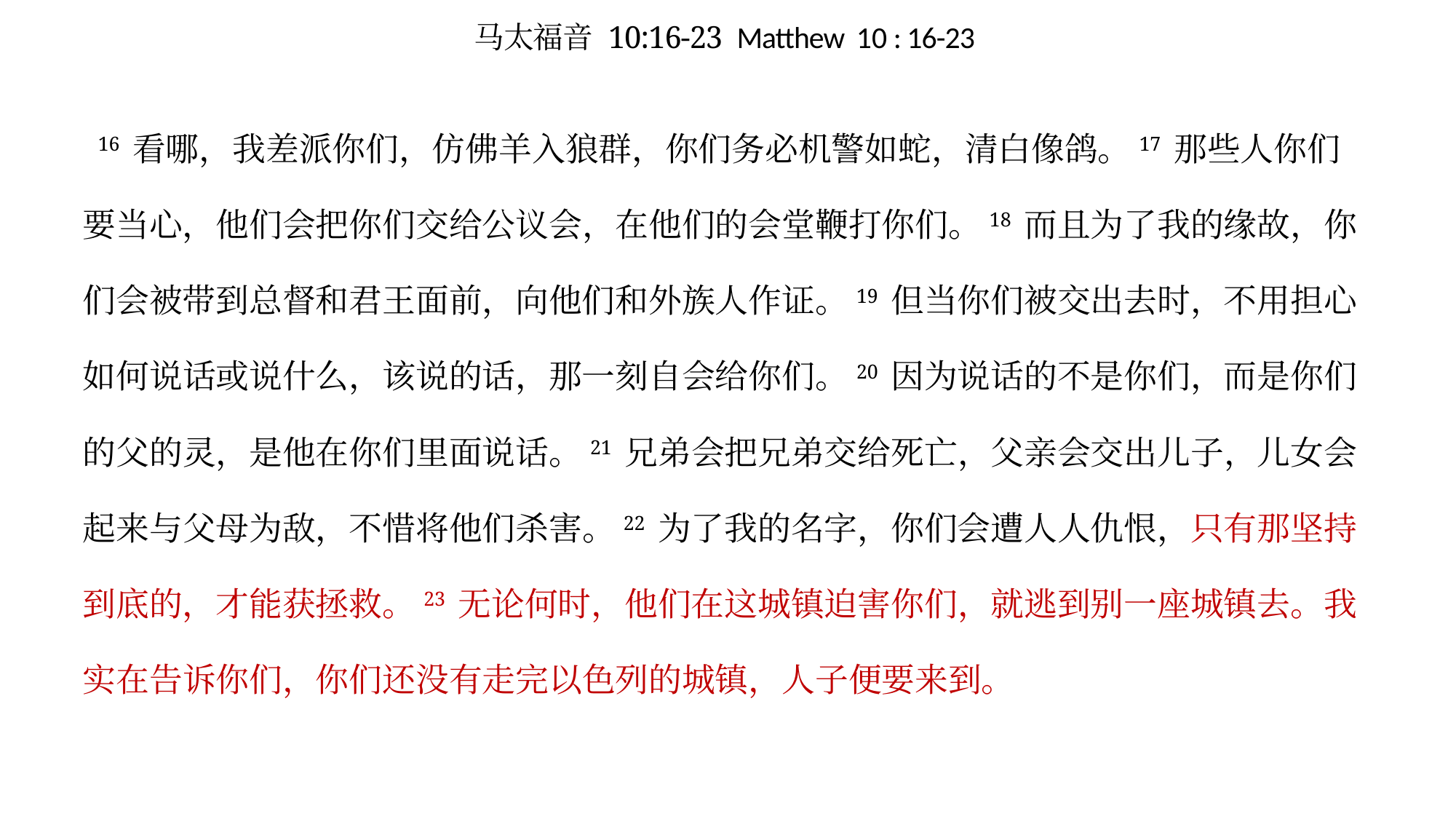

# 马太福音 10:16-23  Matthew  10 : 16-23
   16 看哪，我差派你们，仿佛羊入狼群，你们务必机警如蛇，清白像鸽。17 那些人你们要当心，他们会把你们交给公议会，在他们的会堂鞭打你们。18 而且为了我的缘故，你们会被带到总督和君王面前，向他们和外族人作证。19 但当你们被交出去时，不用担心如何说话或说什么，该说的话，那一刻自会给你们。20 因为说话的不是你们，而是你们的父的灵，是他在你们里面说话。21 兄弟会把兄弟交给死亡，父亲会交出儿子，儿女会起来与父母为敌，不惜将他们杀害。22 为了我的名字，你们会遭人人仇恨，只有那坚持到底的，才能获拯救。23 无论何时，他们在这城镇迫害你们，就逃到别一座城镇去。我实在告诉你们，你们还没有走完以色列的城镇，人子便要来到。